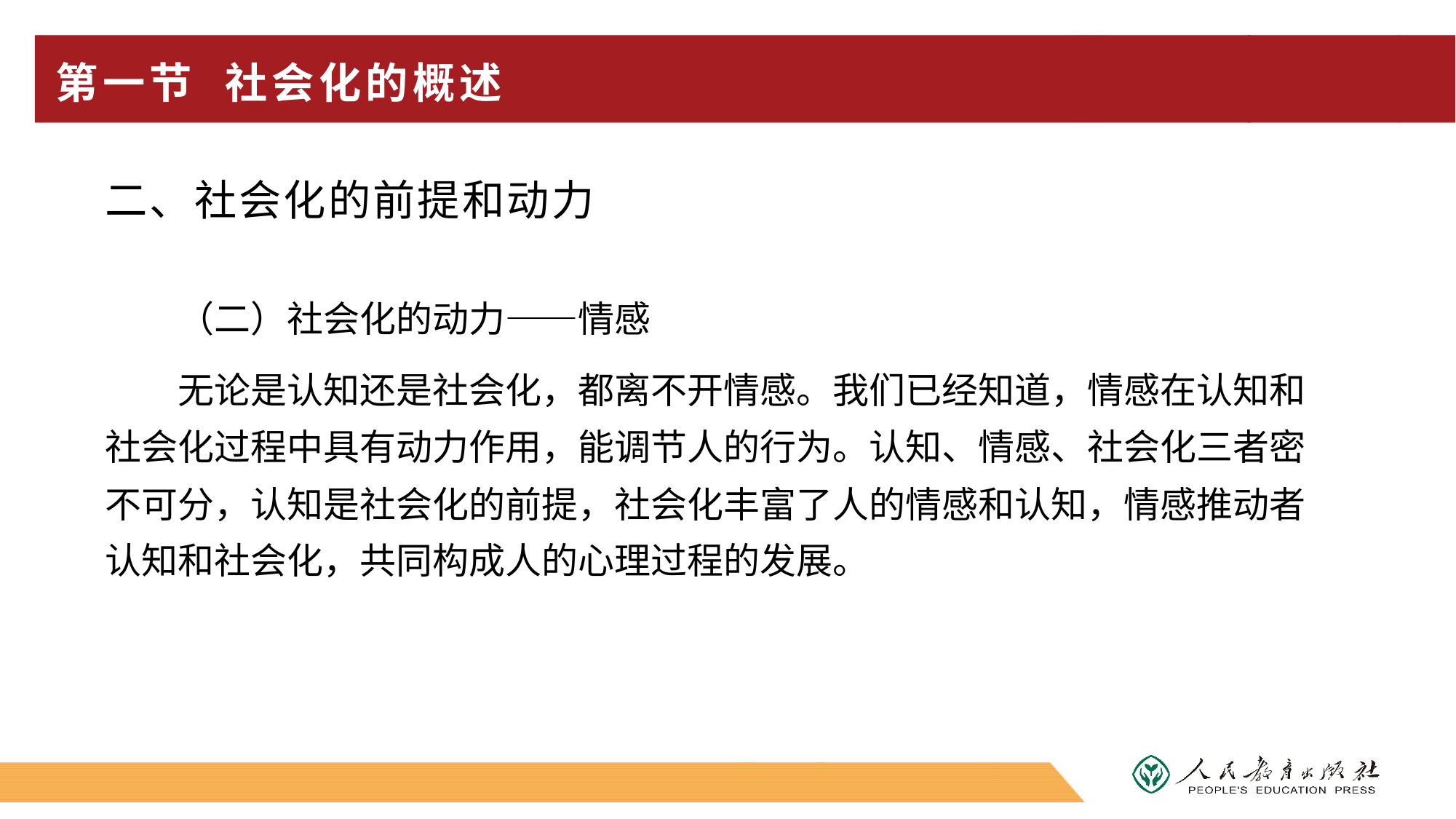

# 第一节  社会化的概述
二、社会化的前提和动力
（二）社会化的动力——情感
无论是认知还是社会化，都离不开情感。我们已经知道，情感在认知和社会化过程中具有动力作用，能调节人的行为。认知、情感、社会化三者密不可分，认知是社会化的前提，社会化丰富了人的情感和认知，情感推动者认知和社会化，共同构成人的心理过程的发展。